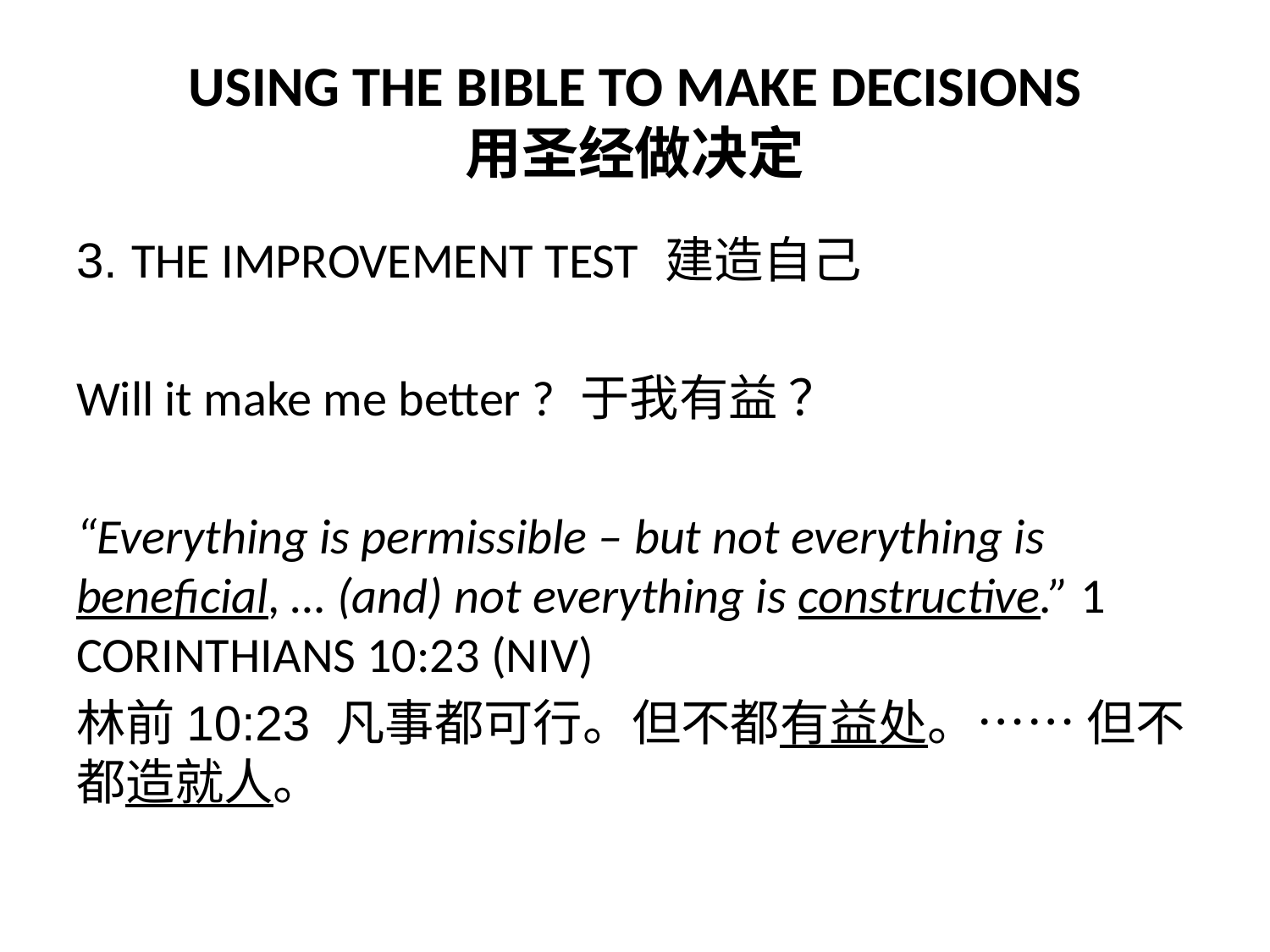

# USING THE BIBLE TO MAKE DECISIONS 用圣经做决定
3. THE IMPROVEMENT TEST 建造自己

Will it make me better ? 于我有益 ？

“Everything is permissible – but not everything is beneficial, … (and) not everything is constructive.” 1 CORINTHIANS 10:23 (NIV)
林前10:23 凡事都可行。但不都有益处。…… 但不都造就人。